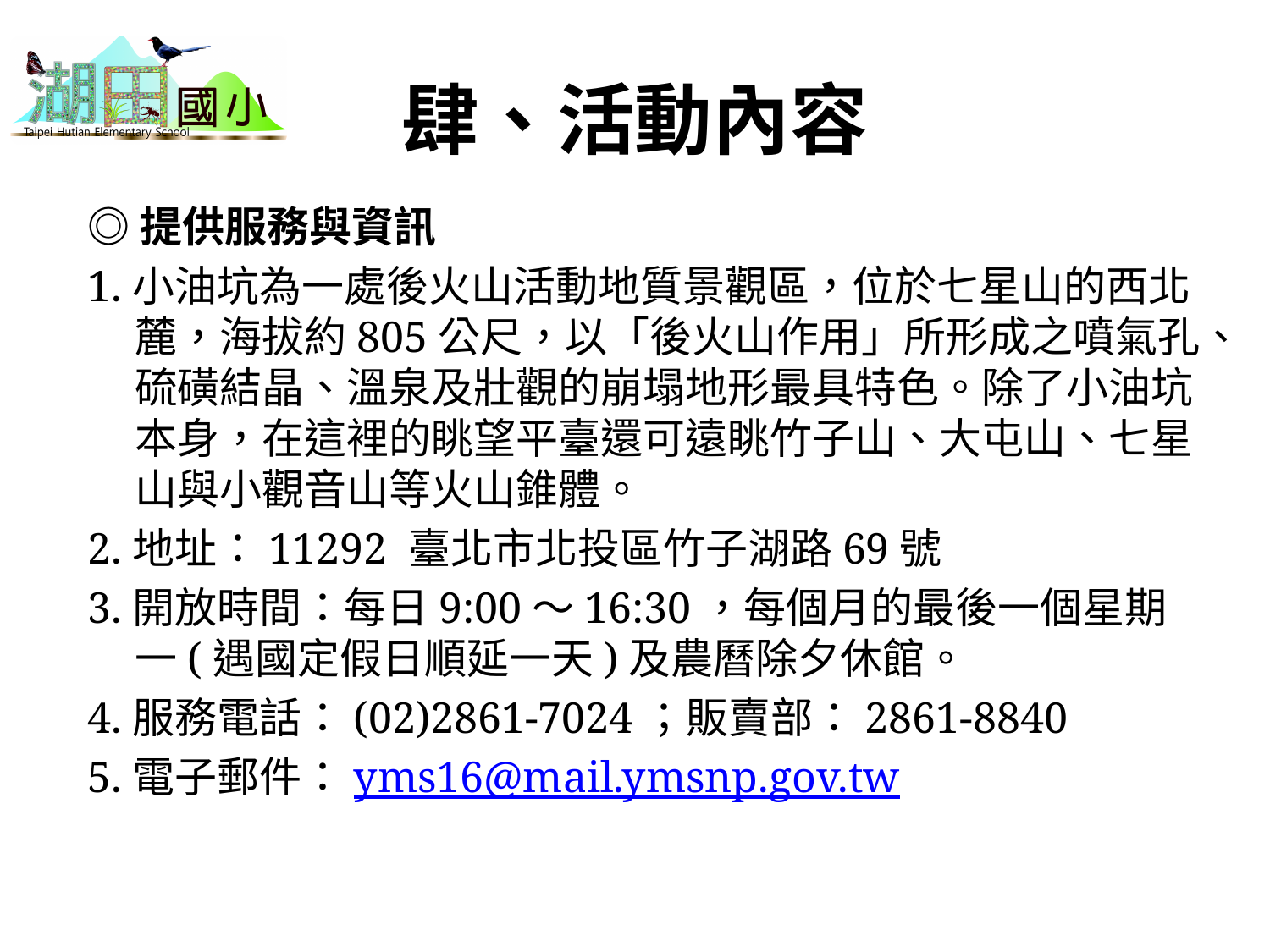

# 肆、活動內容
◎提供服務與資訊
1.小油坑為一處後火山活動地質景觀區，位於七星山的西北麓，海拔約805公尺，以「後火山作用」所形成之噴氣孔、硫磺結晶、溫泉及壯觀的崩塌地形最具特色。除了小油坑本身，在這裡的眺望平臺還可遠眺竹子山、大屯山、七星山與小觀音山等火山錐體。
2.地址：11292 臺北市北投區竹子湖路69號
3.開放時間：每日9:00～16:30，每個月的最後一個星期一(遇國定假日順延一天)及農曆除夕休館。
4.服務電話：(02)2861-7024；販賣部：2861-8840
5.電子郵件：yms16@mail.ymsnp.gov.tw